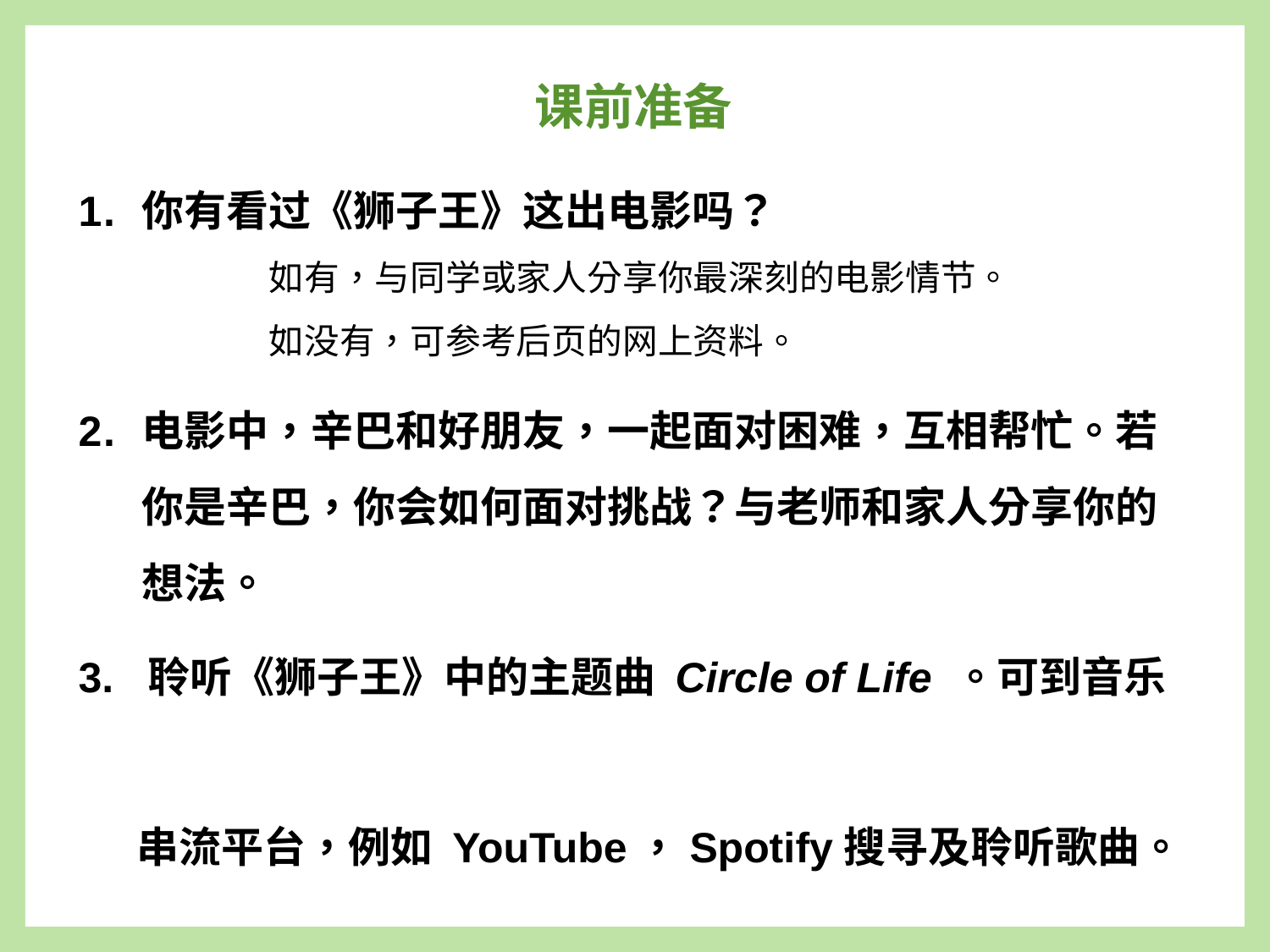

# 课前准备
你有看过《狮子王》这出电影吗？
	如有，与同学或家人分享你最深刻的电影情节。
	如没有，可参考后页的网上资料。
电影中，辛巴和好朋友，一起面对困难，互相帮忙。若你是辛巴，你会如何面对挑战？与老师和家人分享你的想法。
3.  聆听《狮子王》中的主题曲 Circle of Life 。可到音乐
     串流平台，例如 YouTube，Spotify搜寻及聆听歌曲。